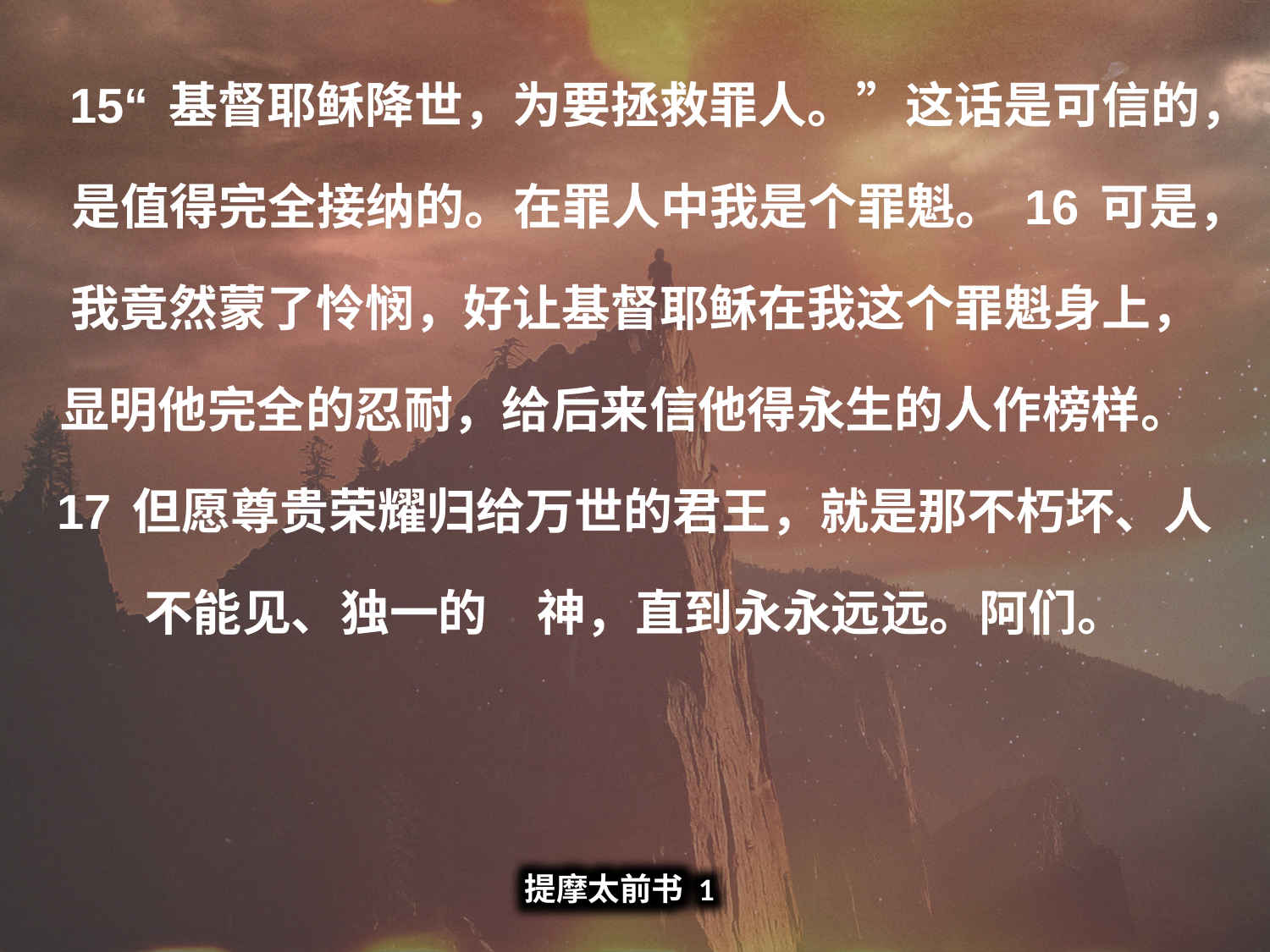

15“基督耶稣降世，为要拯救罪人。”这话是可信的，是值得完全接纳的。在罪人中我是个罪魁。16可是，我竟然蒙了怜悯，好让基督耶稣在我这个罪魁身上，显明他完全的忍耐，给后来信他得永生的人作榜样。17但愿尊贵荣耀归给万世的君王，就是那不朽坏、人不能见、独一的　神，直到永永远远。阿们。
提摩太前书 1